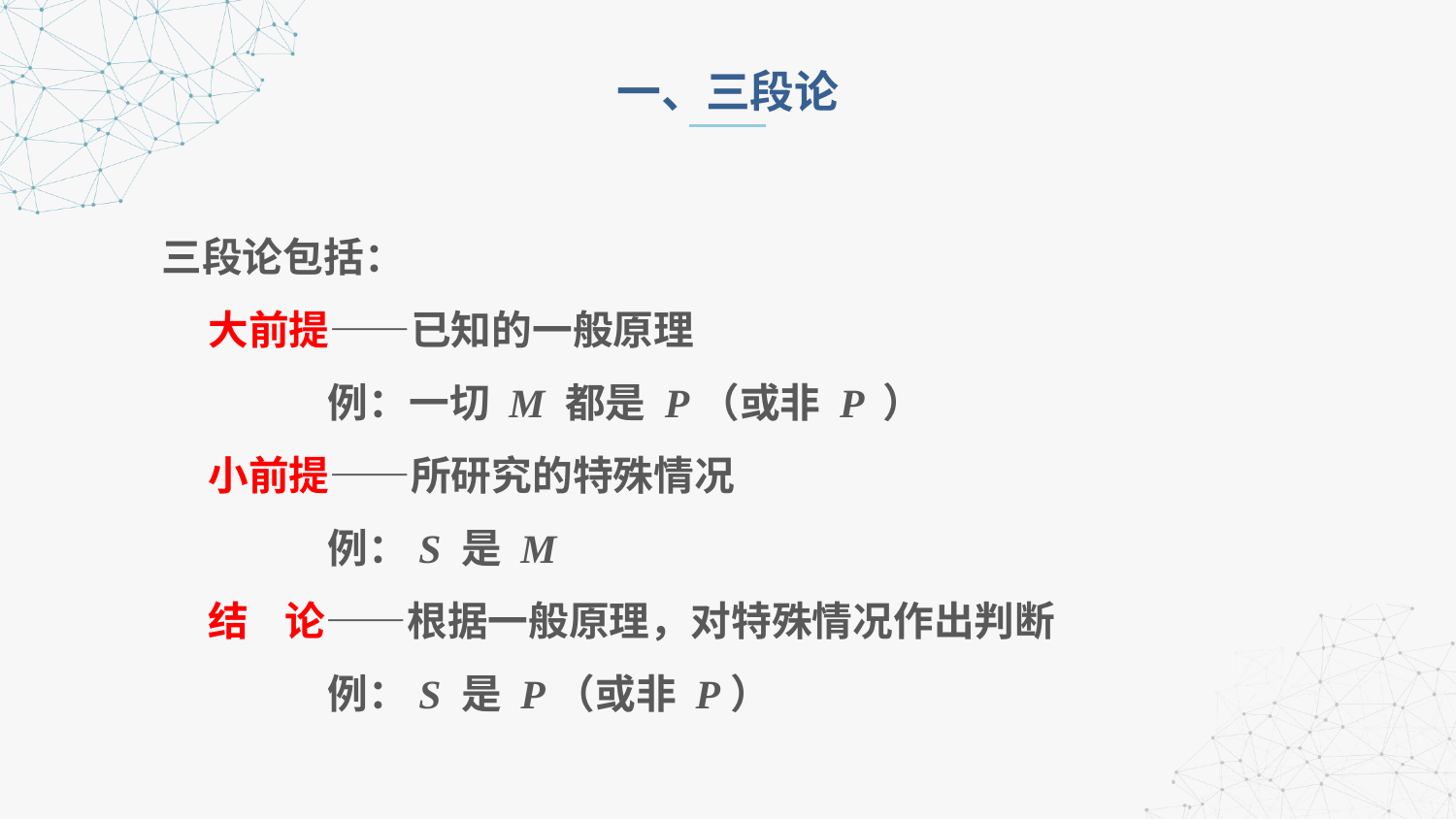

一、三段论
三段论包括：
    大前提——已知的一般原理
                 例：一切 M 都是 P（或非 P ）
    小前提——所研究的特殊情况
                 例：S 是 M
    结    论——根据一般原理，对特殊情况作出判断
                 例：S 是 P（或非 P）